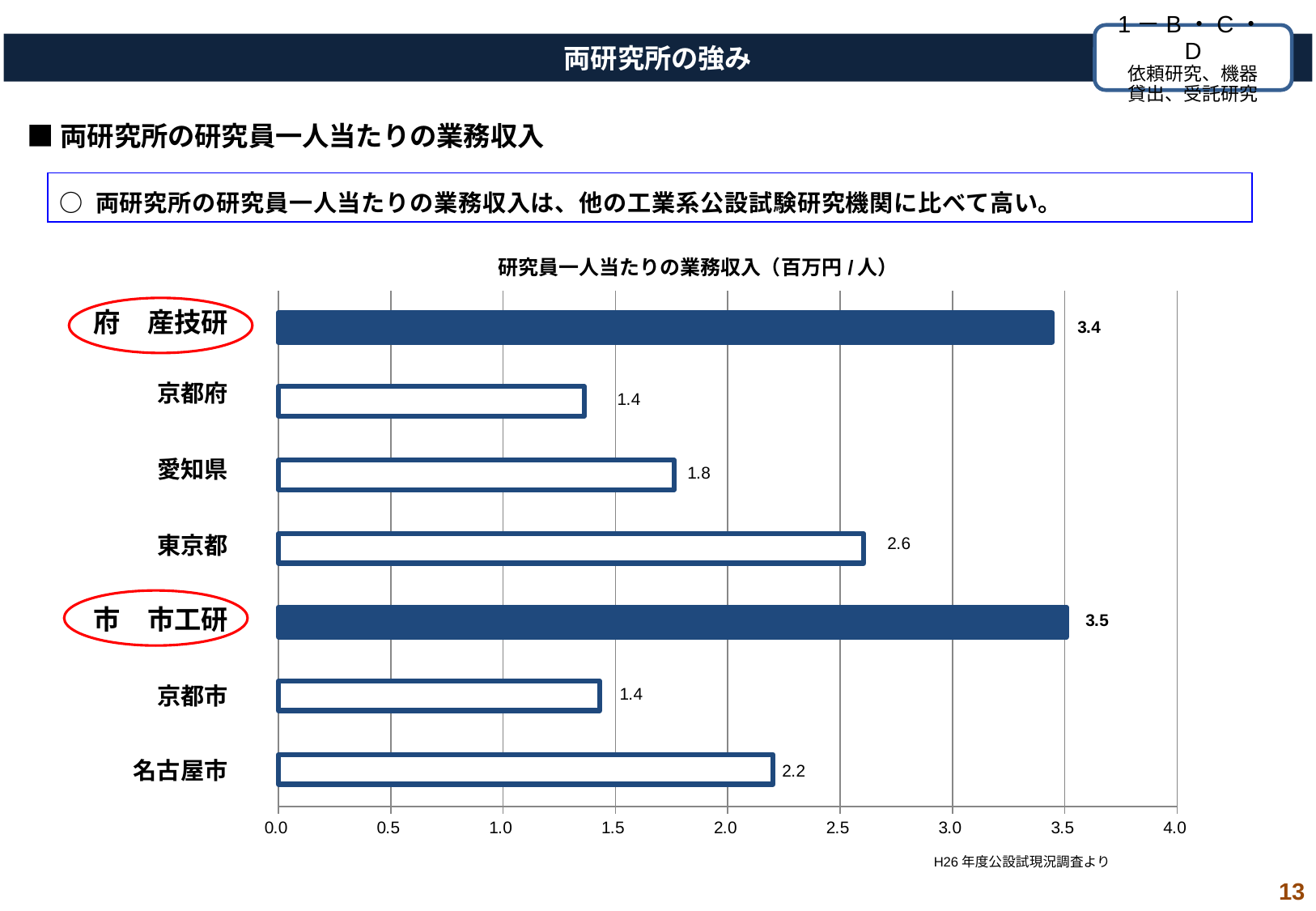

1－B・C・D
依頼研究、機器
貸出、受託研究
両研究所の強み
■両研究所の研究員一人当たりの業務収入
○ 両研究所の研究員一人当たりの業務収入は、他の工業系公設試験研究機関に比べて高い。

### Chart: 研究員一人当たりの業務収入（百万円/人）

| Category | 研究員1人当たりの業務収入（百万円/人） |
|---|---|
| 名古屋市 | 2.2018999999999997 |
| 京都市 | 1.4298620689655173 |
| 市 市工研 | 3.5074936708860758 |
| 東京都 | 2.605252 |
| 愛知県 | 1.7610483870967741 |
| 京都府 | 1.361 |
| 府 産技研 | 3.44216935483871 |
府　産技研

京都府

愛知県

東京都

市　市工研

京都市

名古屋市

H26年度公設試現況調査より
13